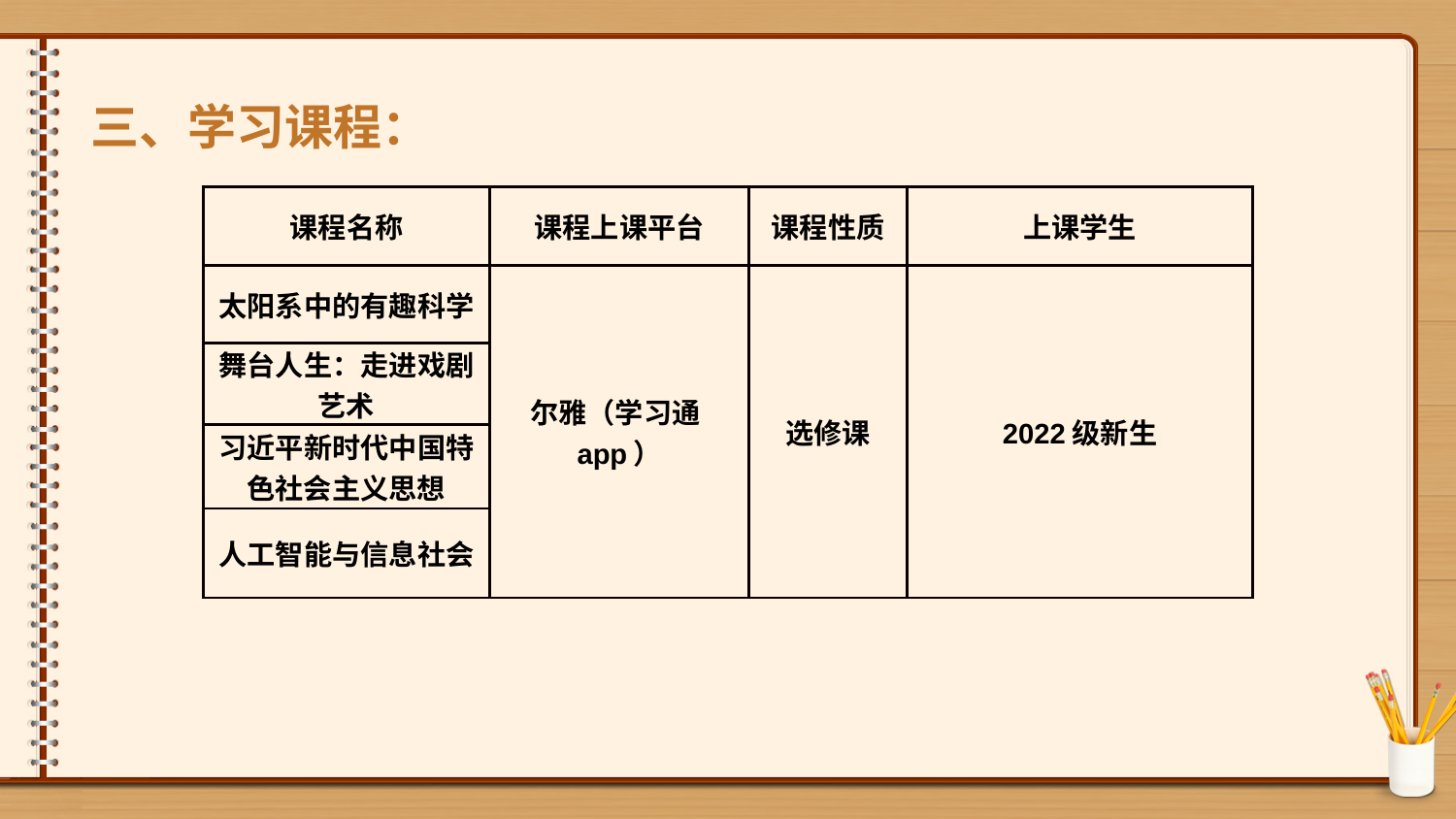

三、学习课程：
| 课程名称 | 课程上课平台 | 课程性质 | 上课学生 |
| --- | --- | --- | --- |
| 太阳系中的有趣科学 | 尔雅（学习通app） | 选修课 | 2022级新生 |
| 舞台人生：走进戏剧艺术 |  |  |  |
| 习近平新时代中国特色社会主义思想 |  |  |  |
| 人工智能与信息社会 |  |  |  |